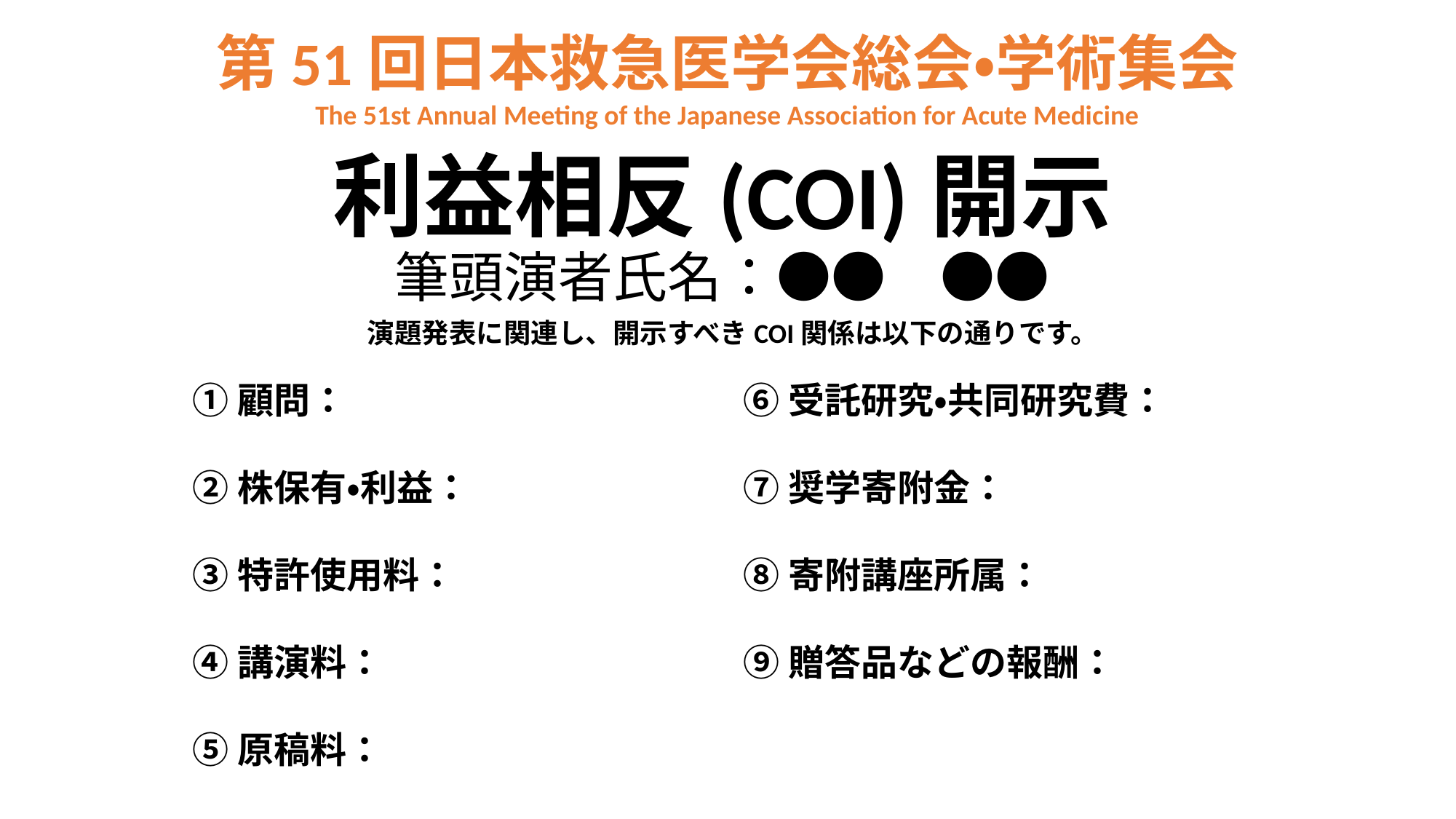

第51回日本救急医学会総会・学術集会
The 51st Annual Meeting of the Japanese Association for Acute Medicine
利益相反(COI)開示
筆頭演者氏名：●●　●●
演題発表に関連し、開示すべきCOI関係は以下の通りです。
①顧問：

②株保有・利益：

③特許使用料：

④講演料：

⑤原稿料：
⑥受託研究・共同研究費：

⑦奨学寄附金：

⑧寄附講座所属：

⑨贈答品などの報酬：